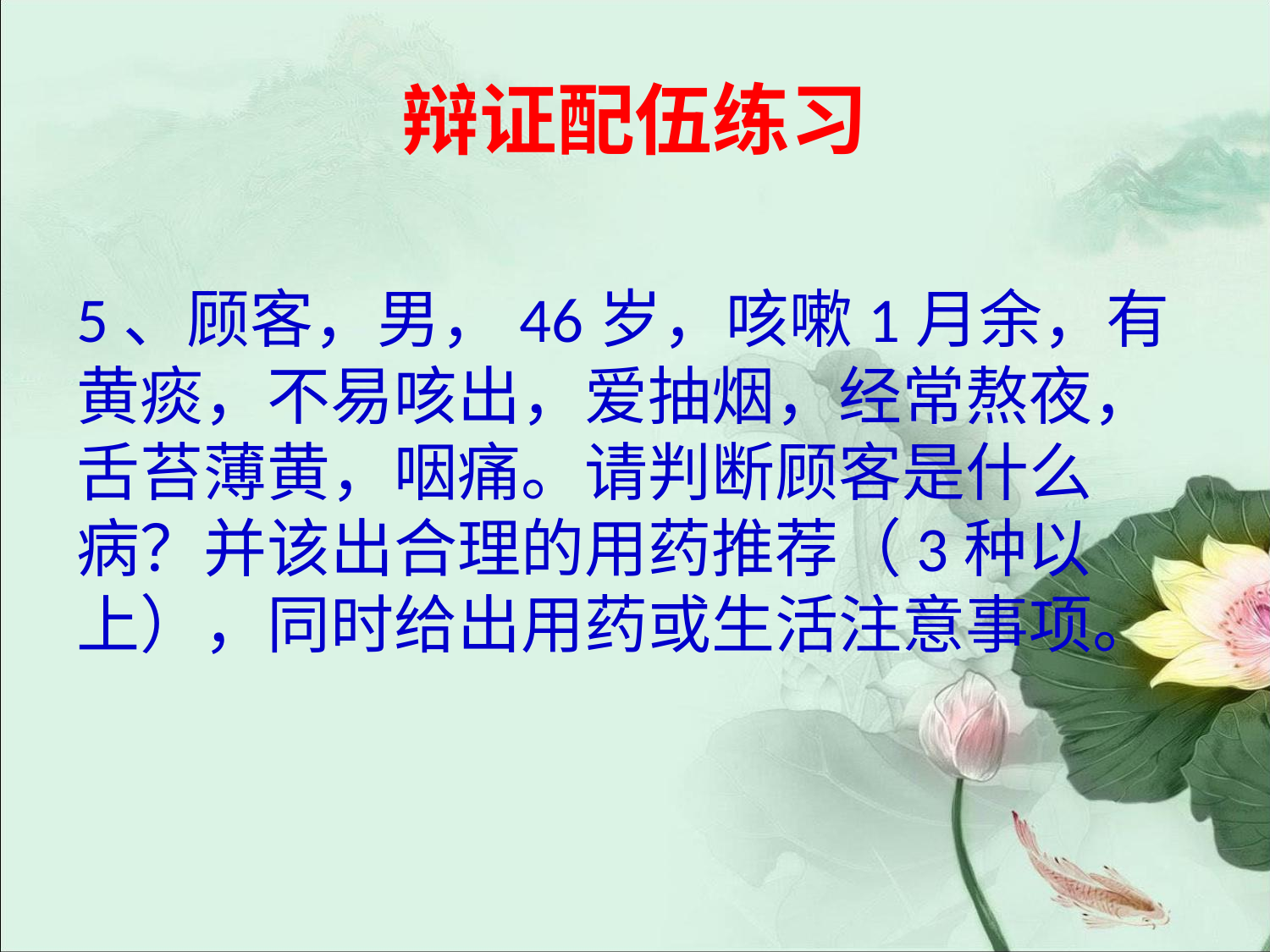

# 辩证配伍练习

5、顾客，男，46岁，咳嗽1月余，有黄痰，不易咳出，爱抽烟，经常熬夜，舌苔薄黄，咽痛。请判断顾客是什么病？并该出合理的用药推荐（3种以上），同时给出用药或生活注意事项。